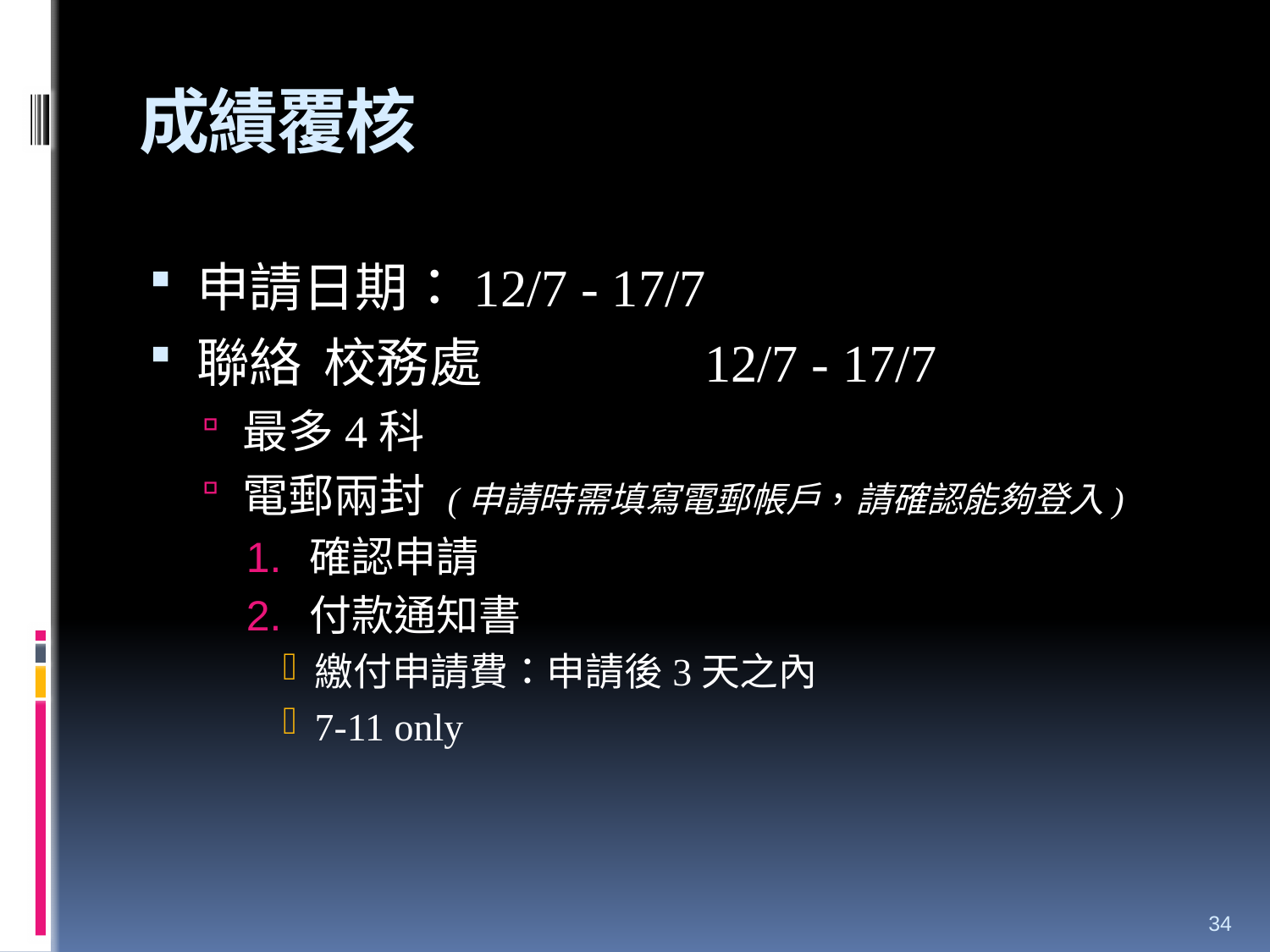

# 成績覆核
申請日期：12/7 - 17/7
聯絡 	校務處		12/7 - 17/7
最多4科
電郵兩封 (申請時需填寫電郵帳戶，請確認能夠登入)
確認申請
付款通知書
繳付申請費：申請後3天之內
7-11 only

34